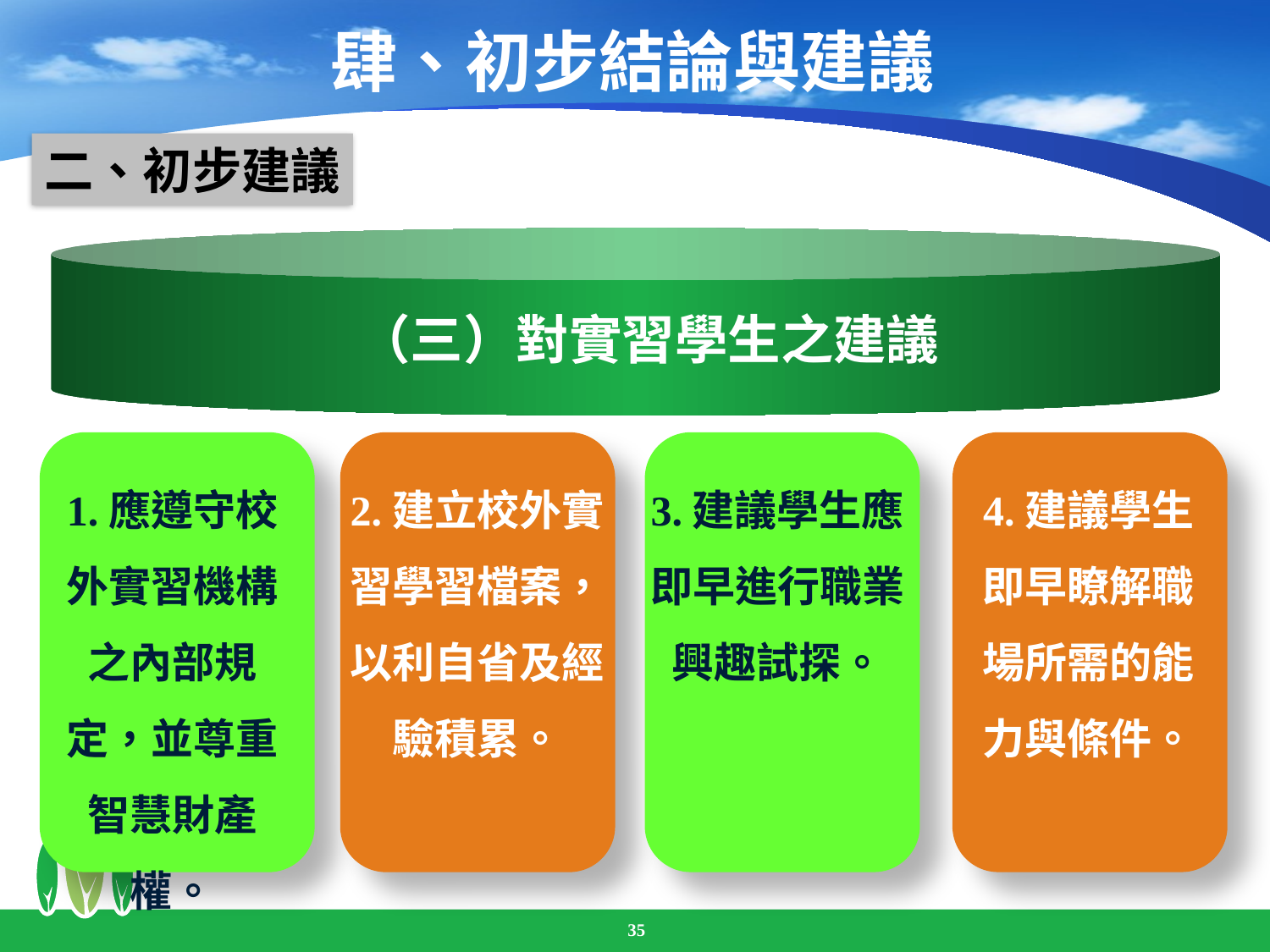

# 肆、初步結論與建議
二、初步建議

（三）對實習學生之建議

1.應遵守校外實習機構之內部規定，並尊重智慧財產權。
2.建立校外實習學習檔案，以利自省及經驗積累。
3.建議學生應即早進行職業興趣試探。
4.建議學生即早瞭解職場所需的能力與條件。
35